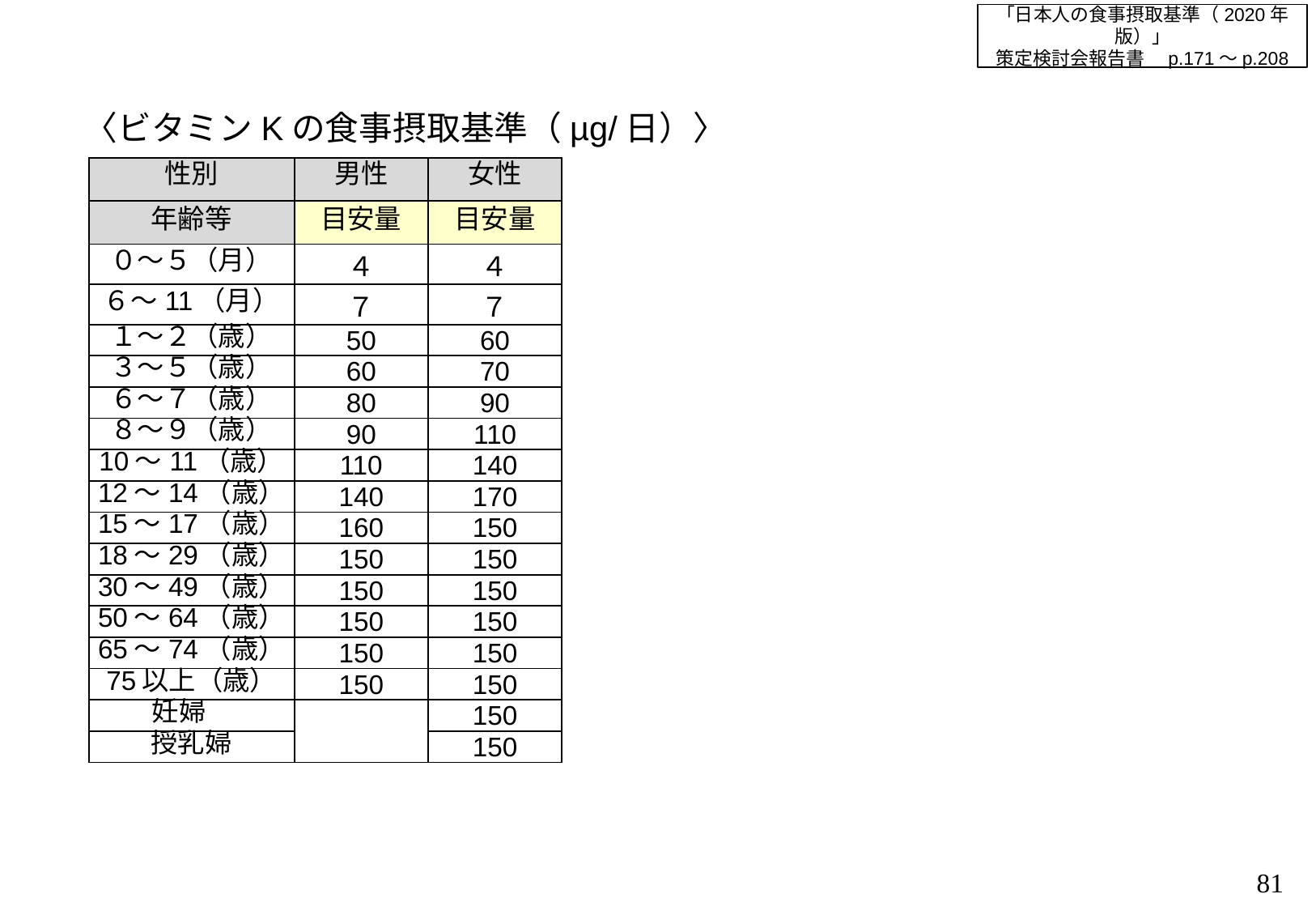

「日本人の食事摂取基準（2020年版）」
策定検討会報告書　p.171～p.208
〈ビタミンKの食事摂取基準（µg/日）〉
| 性別 | 男性 | 女性 |
| --- | --- | --- |
| 年齢等 | 目安量 | 目安量 |
| ０～５（月） | ４ | ４ |
| ６～11（月） | ７ | ７ |
| １～２（歳） | 50 | 60 |
| ３～５（歳） | 60 | 70 |
| ６～７（歳） | 80 | 90 |
| ８～９（歳） | 90 | 110 |
| 10～11（歳） | 110 | 140 |
| 12～14（歳） | 140 | 170 |
| 15～17（歳） | 160 | 150 |
| 18～29（歳） | 150 | 150 |
| 30～49（歳） | 150 | 150 |
| 50～64（歳） | 150 | 150 |
| 65～74（歳） | 150 | 150 |
| 75以上（歳） | 150 | 150 |
| 妊婦 |  | 150 |
| 授乳婦 |  | 150 |
81